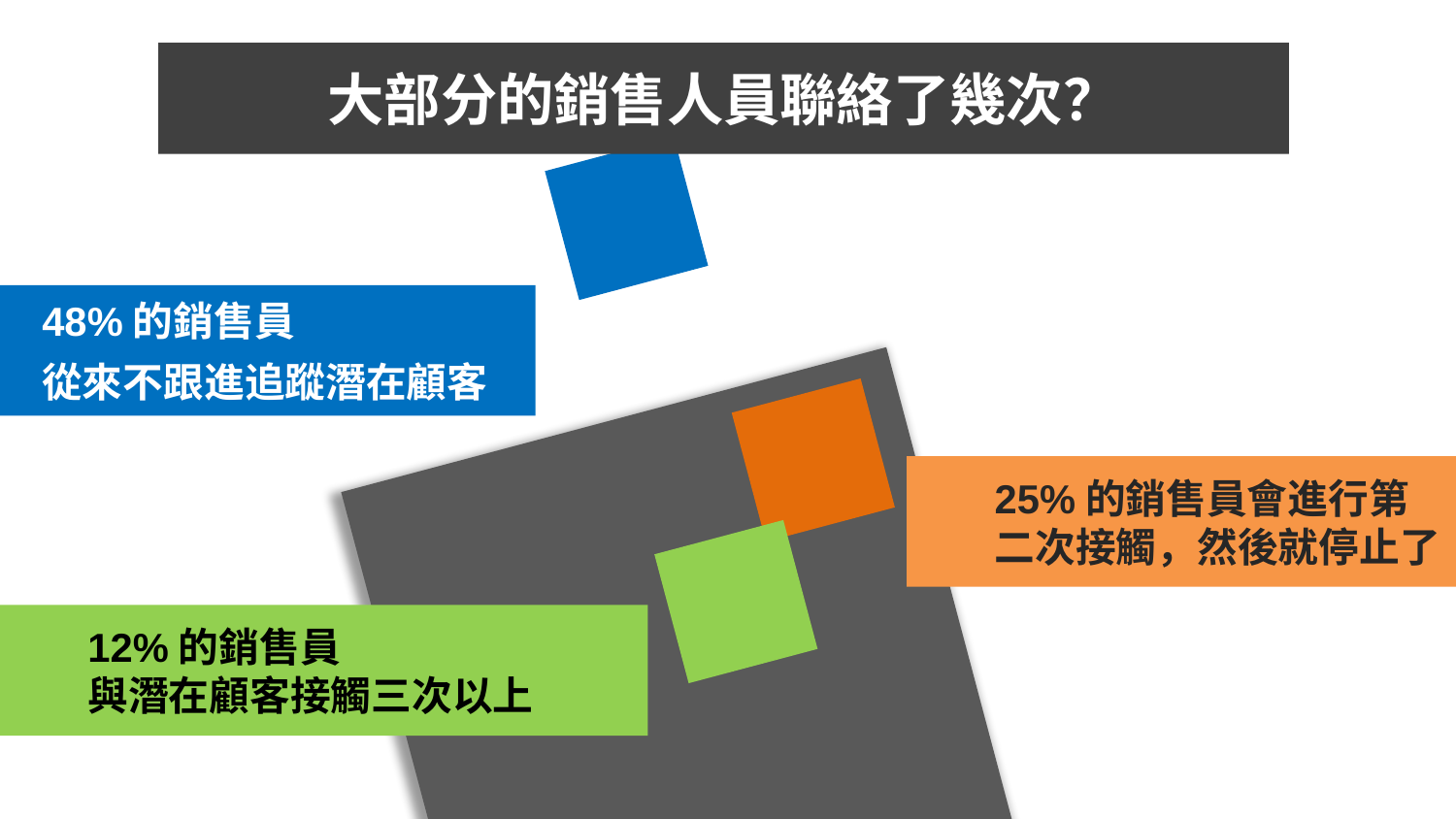

大部分的銷售人員聯絡了幾次？

48%的銷售員
從來不跟進追蹤潛在顧客

25%的銷售員會進行第二次接觸，然後就停止了

12%的銷售員
與潛在顧客接觸三次以上